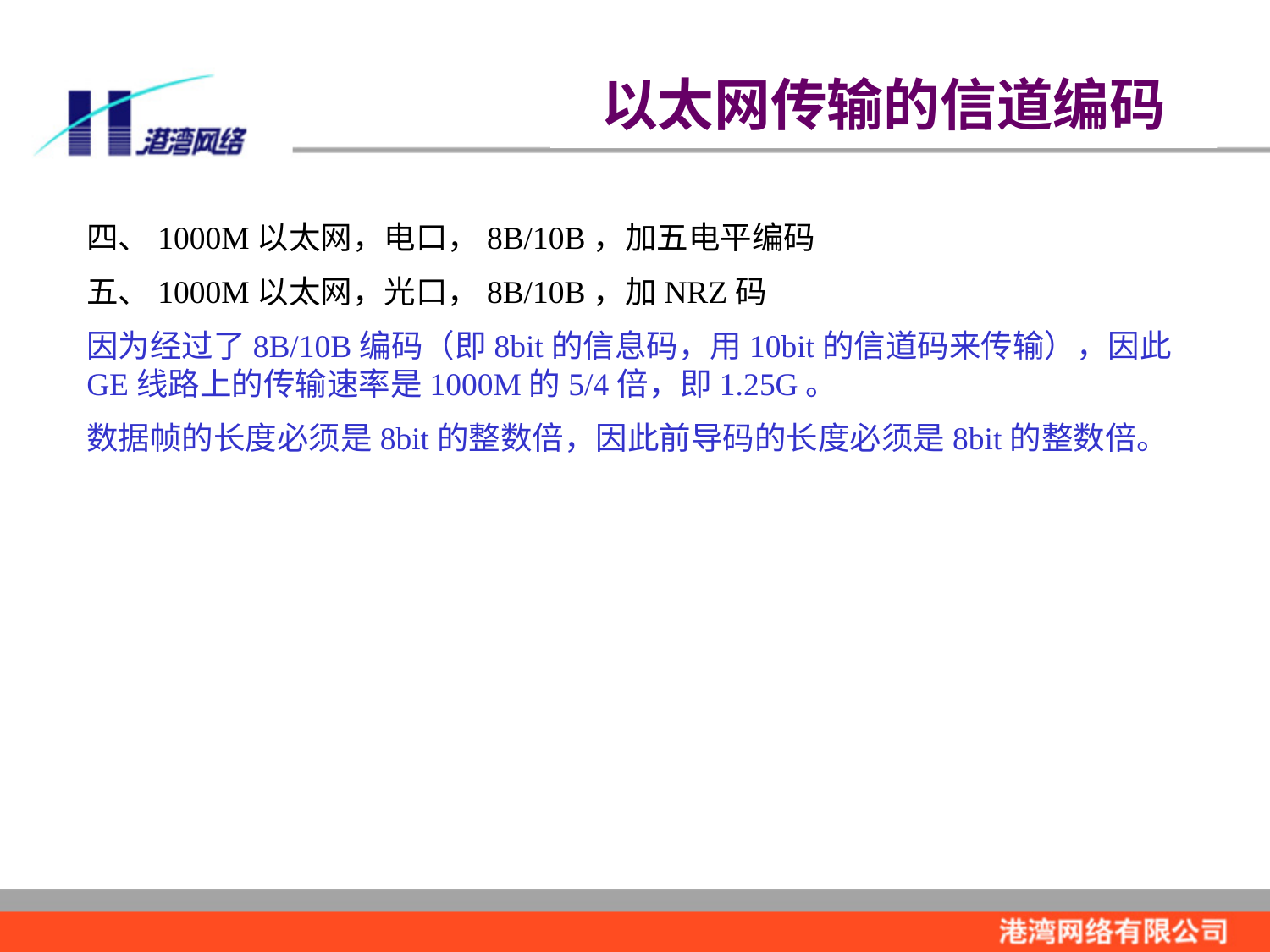

以太网传输的信道编码
四、1000M以太网，电口，8B/10B，加五电平编码
五、1000M以太网，光口，8B/10B，加NRZ码
因为经过了8B/10B编码（即8bit的信息码，用10bit的信道码来传输），因此GE线路上的传输速率是1000M的5/4倍，即1.25G。
数据帧的长度必须是8bit的整数倍，因此前导码的长度必须是8bit的整数倍。